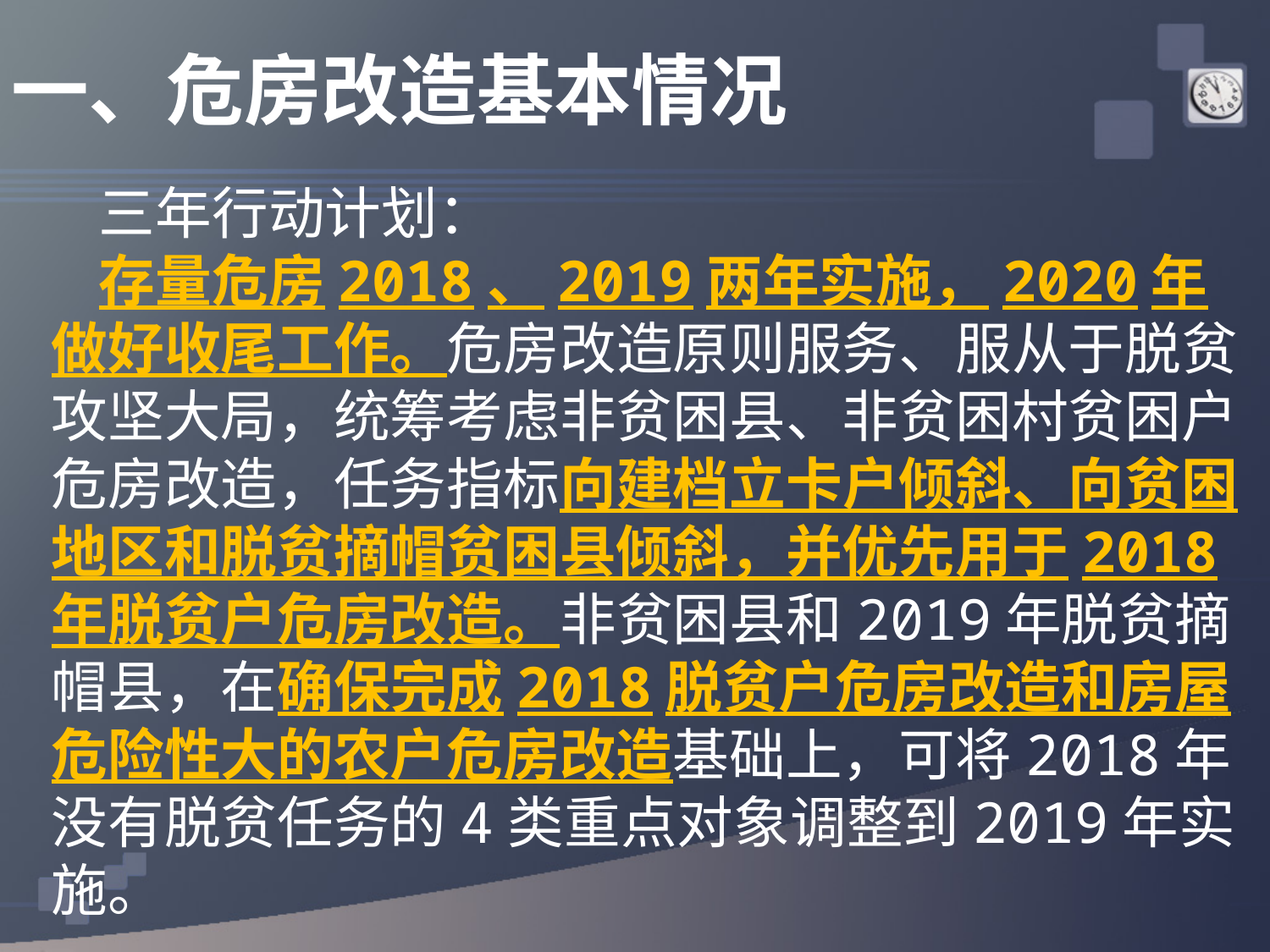

一、危房改造基本情况
# 三年行动计划：
存量危房2018、2019两年实施，2020年做好收尾工作。危房改造原则服务、服从于脱贫攻坚大局，统筹考虑非贫困县、非贫困村贫困户危房改造，任务指标向建档立卡户倾斜、向贫困地区和脱贫摘帽贫困县倾斜，并优先用于2018年脱贫户危房改造。非贫困县和2019年脱贫摘帽县，在确保完成2018脱贫户危房改造和房屋危险性大的农户危房改造基础上，可将2018年没有脱贫任务的4类重点对象调整到2019年实施。